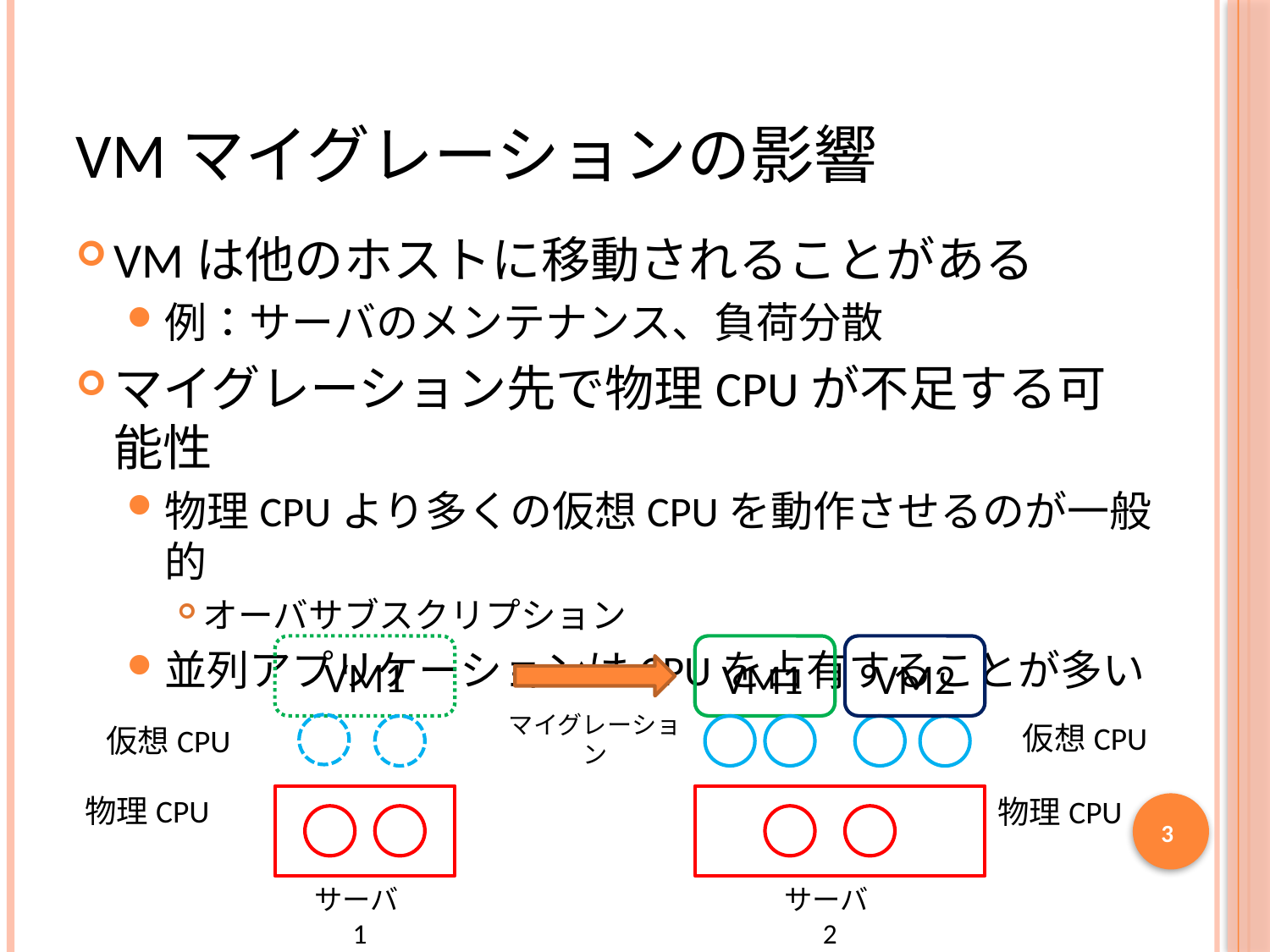

# VMマイグレーションの影響
VMは他のホストに移動されることがある
例：サーバのメンテナンス、負荷分散
マイグレーション先で物理CPUが不足する可能性
物理CPUより多くの仮想CPUを動作させるのが一般的
オーバサブスクリプション
並列アプリケーションはCPUを占有することが多い

VM1
VM1
VM2

マイグレーション
仮想CPU
仮想CPU

物理CPU

物理CPU
3

サーバ1
サーバ2